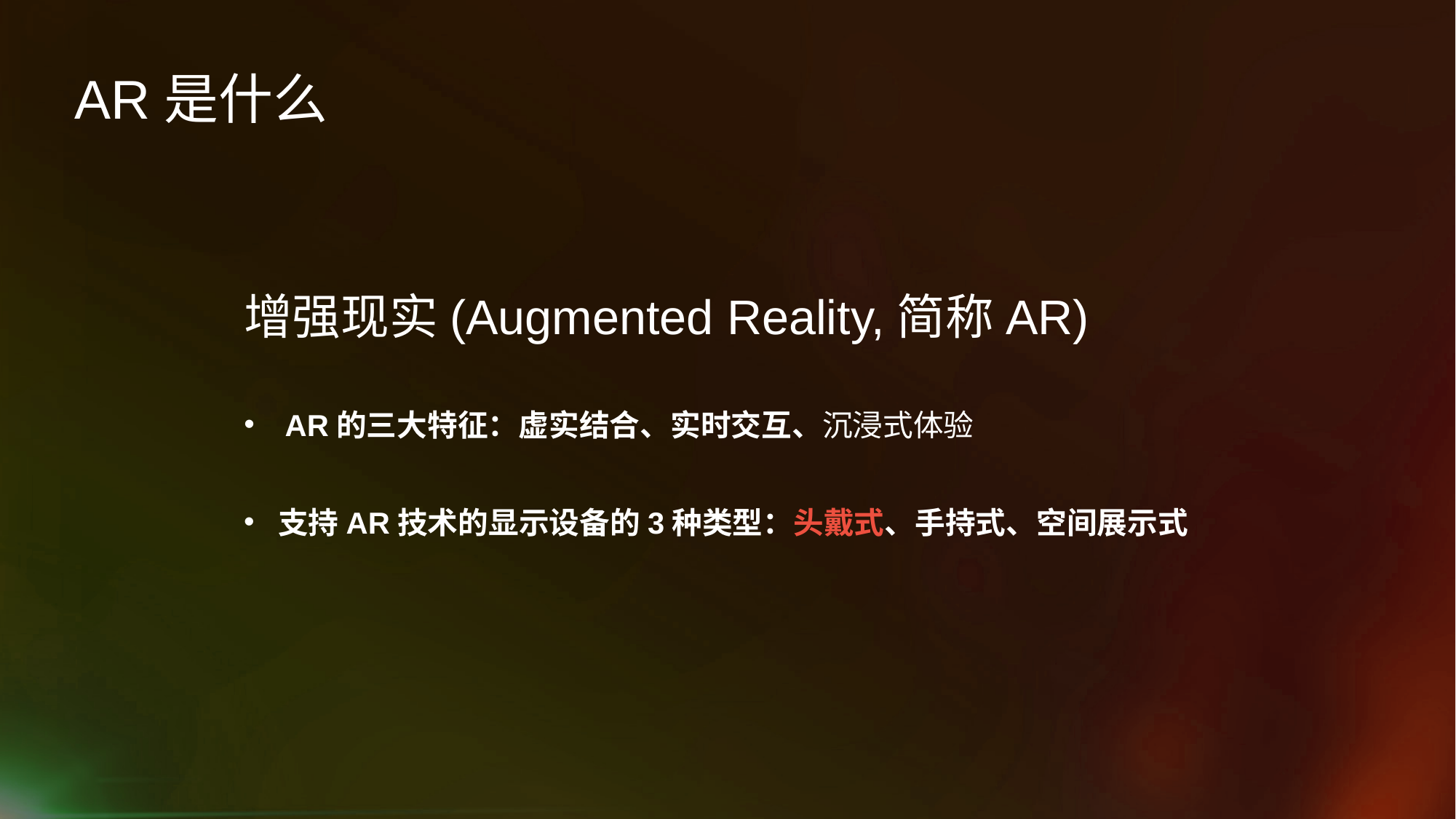

AR是什么
增强现实(Augmented Reality,简称AR)
AR的三大特征：虚实结合、实时交互、沉浸式体验
支持AR技术的显示设备的3种类型：头戴式、手持式、空间展示式